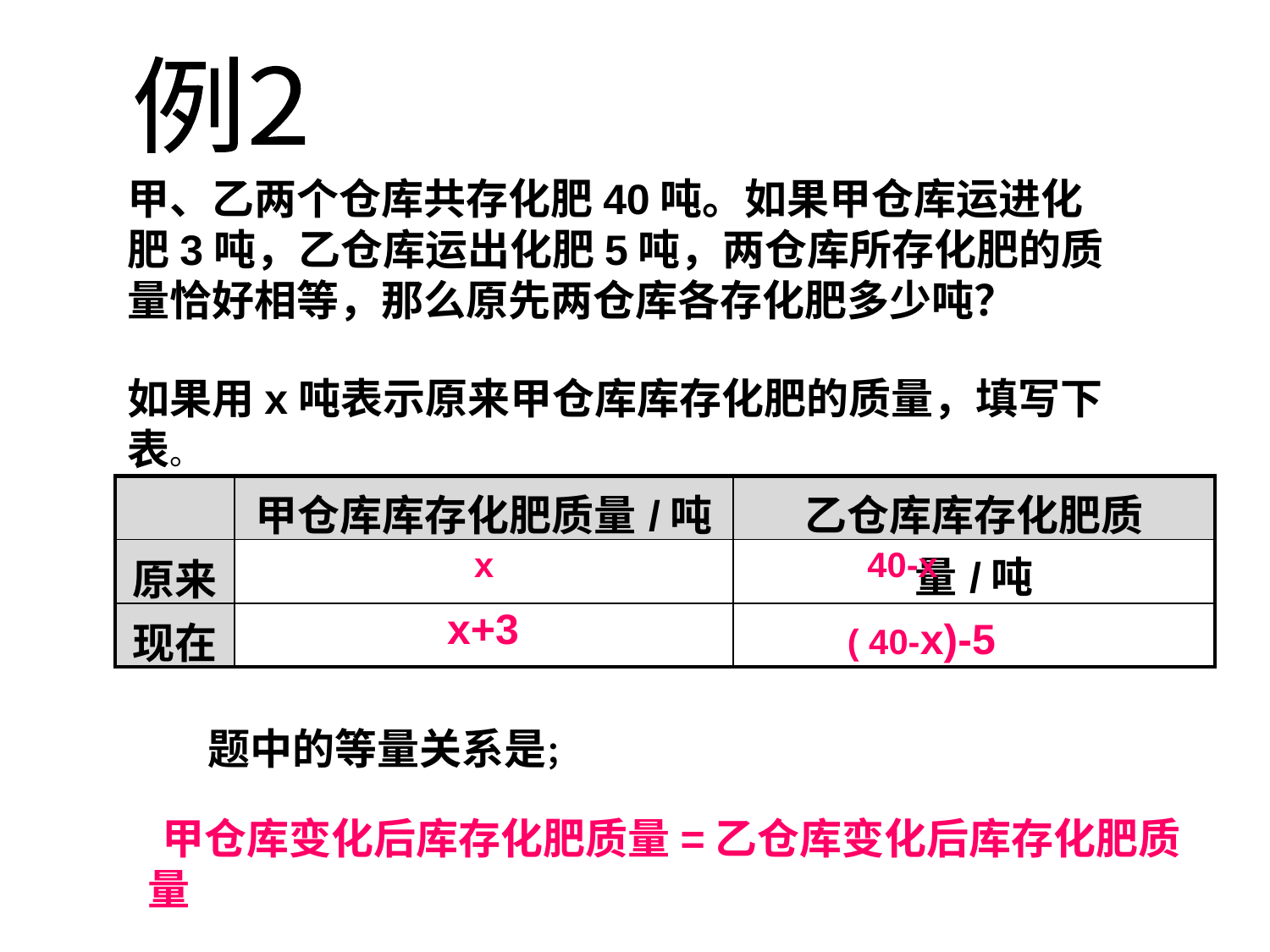

例2
甲、乙两个仓库共存化肥40吨。如果甲仓库运进化肥3吨，乙仓库运出化肥5吨，两仓库所存化肥的质量恰好相等，那么原先两仓库各存化肥多少吨？
如果用x吨表示原来甲仓库库存化肥的质量，填写下表。
|  | 甲仓库库存化肥质量/吨 | 乙仓库库存化肥质量/吨 |
| --- | --- | --- |
| 原来 | x |  |
| 现在 |  |  |
 40-x
 x+3
( 40-x)-5
题中的等量关系是；
 甲仓库变化后库存化肥质量=乙仓库变化后库存化肥质量